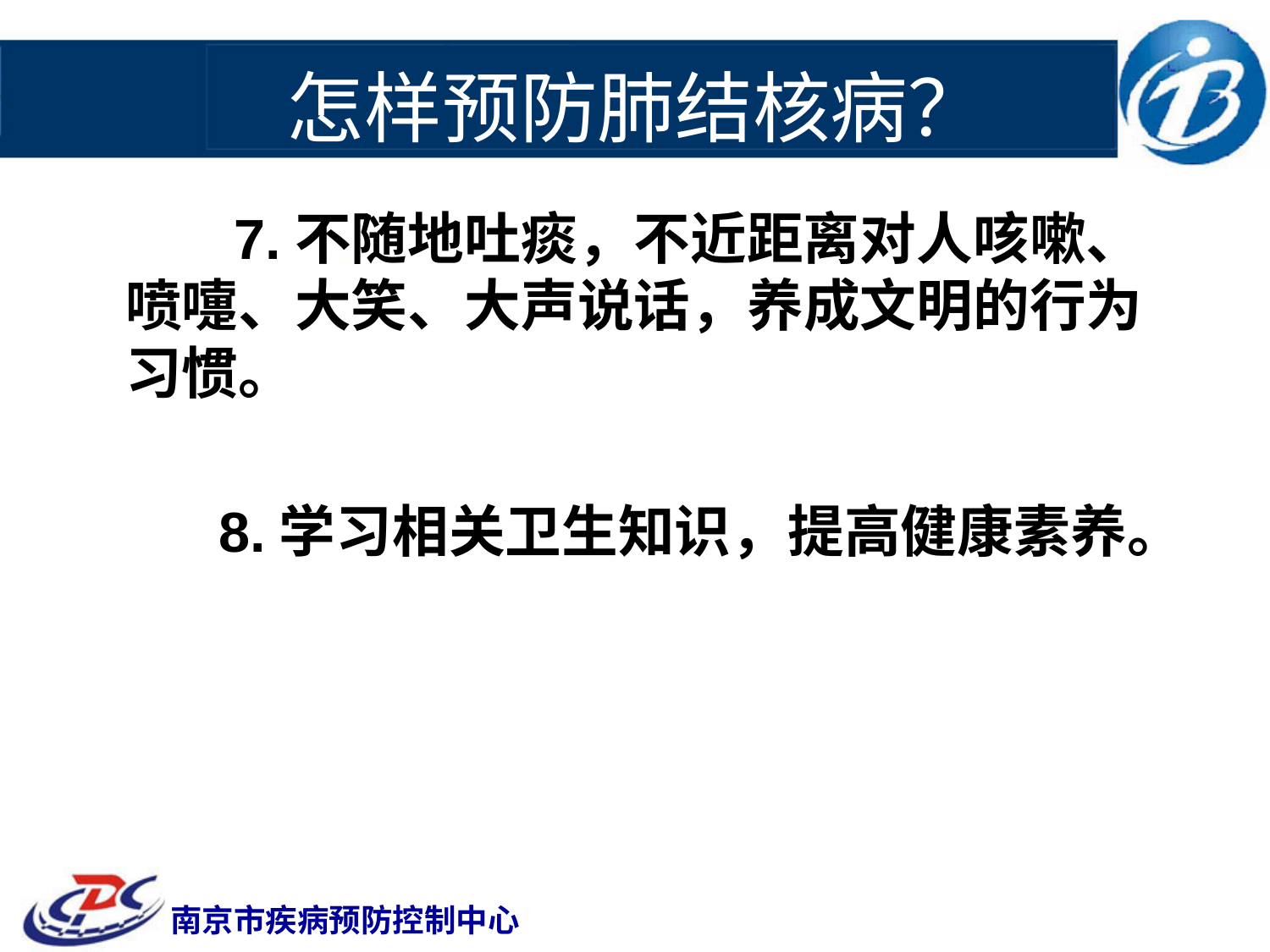

# 怎样预防肺结核病？
          7.不随地吐痰，不近距离对人咳嗽、喷嚏、大笑、大声说话，养成文明的行为习惯。

         8.学习相关卫生知识，提高健康素养。